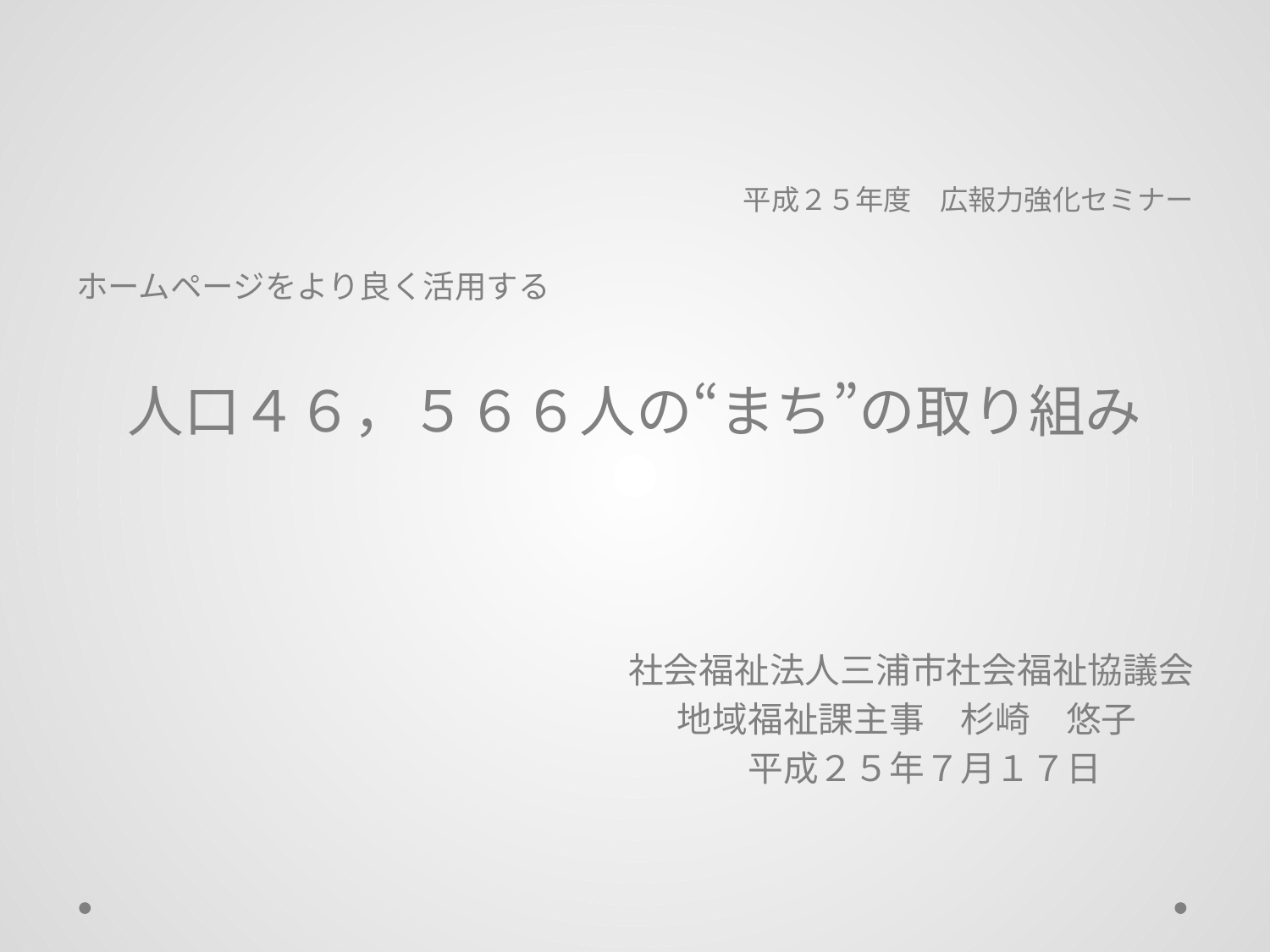

平成２５年度　広報力強化セミナー

ホームページをより良く活用する

人口４６，５６６人の“まち”の取り組み

社会福祉法人三浦市社会福祉協議会
　　　　　　　　　　　　　　　　　地域福祉課主事　杉崎　悠子
　　　　　　　　　　　　　　　　　　　平成２５年７月１７日